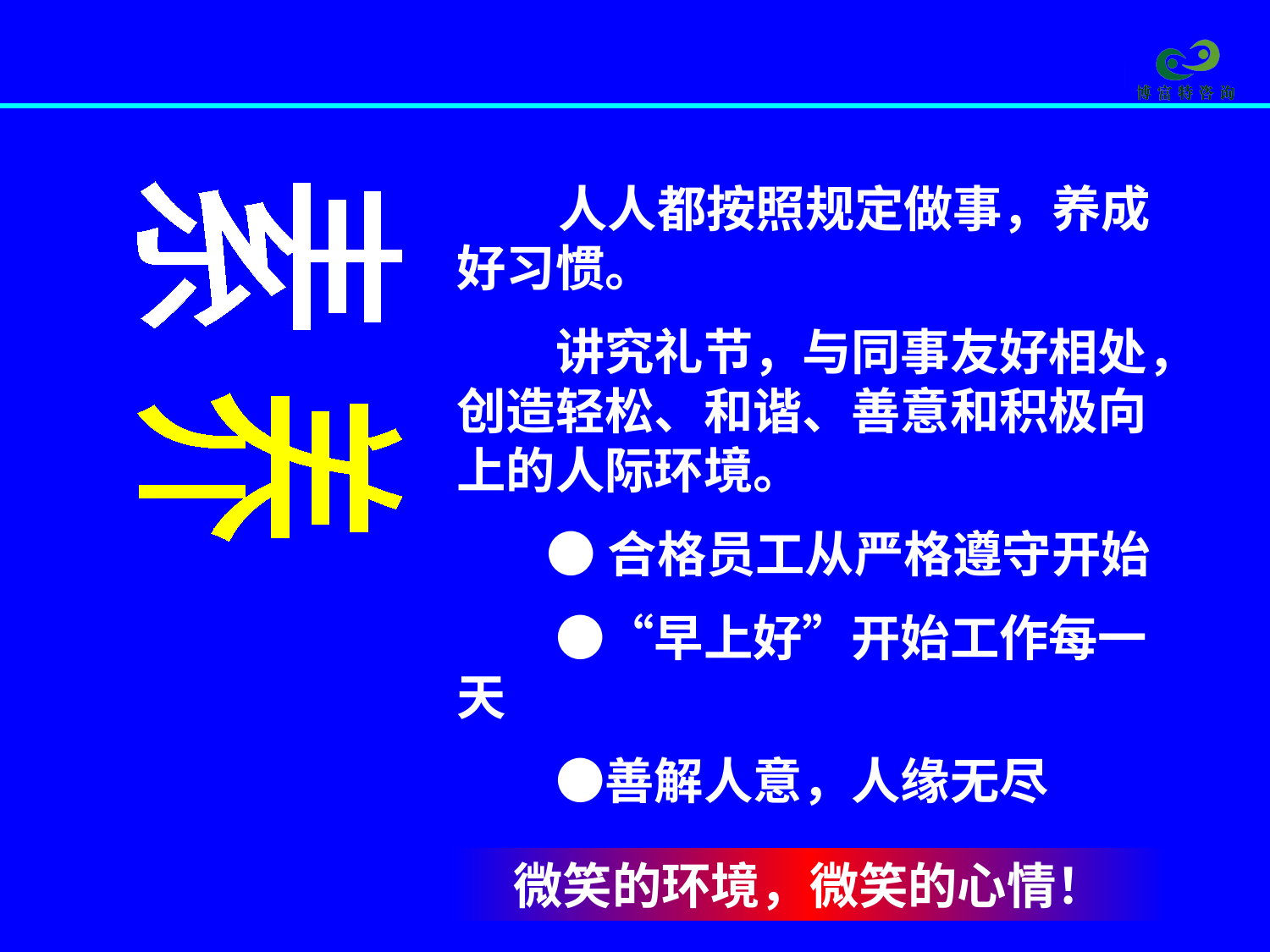

素
        人人都按照规定做事，养成好习惯。
　　讲究礼节，与同事友好相处，创造轻松、和谐、善意和积极向上的人际环境。
        ●合格员工从严格遵守开始
　　●“早上好”开始工作每一天
　　●善解人意，人缘无尽
养
微笑的环境，微笑的心情！
#